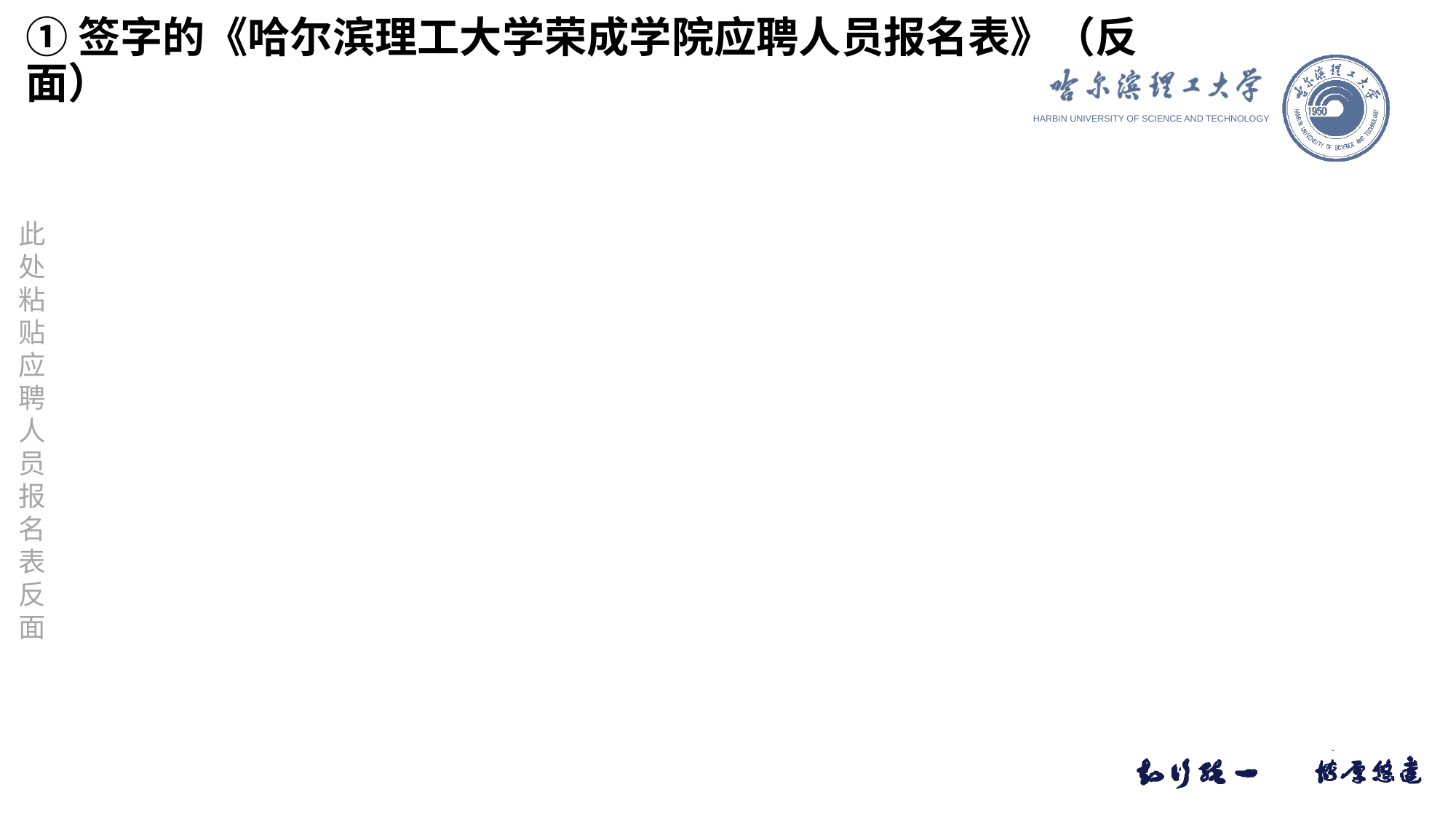

①签字的《哈尔滨理工大学荣成学院应聘人员报名表》（反面）

此
处
粘
贴应聘人员报名表反面